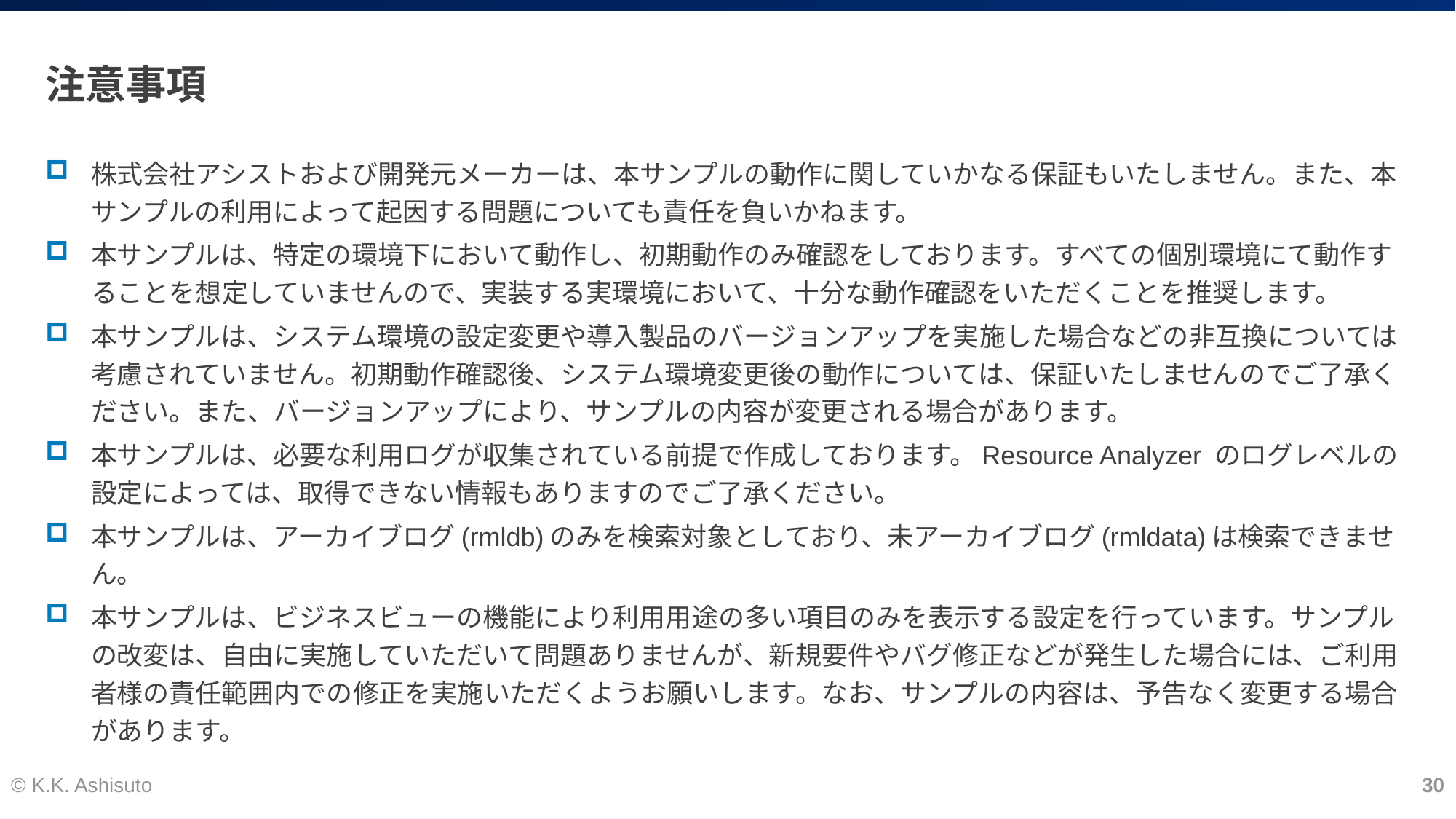

# 注意事項
株式会社アシストおよび開発元メーカーは、本サンプルの動作に関していかなる保証もいたしません。また、本サンプルの利用によって起因する問題についても責任を負いかねます。
本サンプルは、特定の環境下において動作し、初期動作のみ確認をしております。すべての個別環境にて動作することを想定していませんので、実装する実環境において、十分な動作確認をいただくことを推奨します。
本サンプルは、システム環境の設定変更や導入製品のバージョンアップを実施した場合などの非互換については考慮されていません。初期動作確認後、システム環境変更後の動作については、保証いたしませんのでご了承ください。また、バージョンアップにより、サンプルの内容が変更される場合があります。
本サンプルは、必要な利用ログが収集されている前提で作成しております。Resource Analyzer のログレベルの設定によっては、取得できない情報もありますのでご了承ください。
本サンプルは、アーカイブログ(rmldb)のみを検索対象としており、未アーカイブログ(rmldata)は検索できません。
本サンプルは、ビジネスビューの機能により利用用途の多い項目のみを表示する設定を行っています。サンプルの改変は、自由に実施していただいて問題ありませんが、新規要件やバグ修正などが発生した場合には、ご利用者様の責任範囲内での修正を実施いただくようお願いします。なお、サンプルの内容は、予告なく変更する場合があります。
© K.K. Ashisuto
30